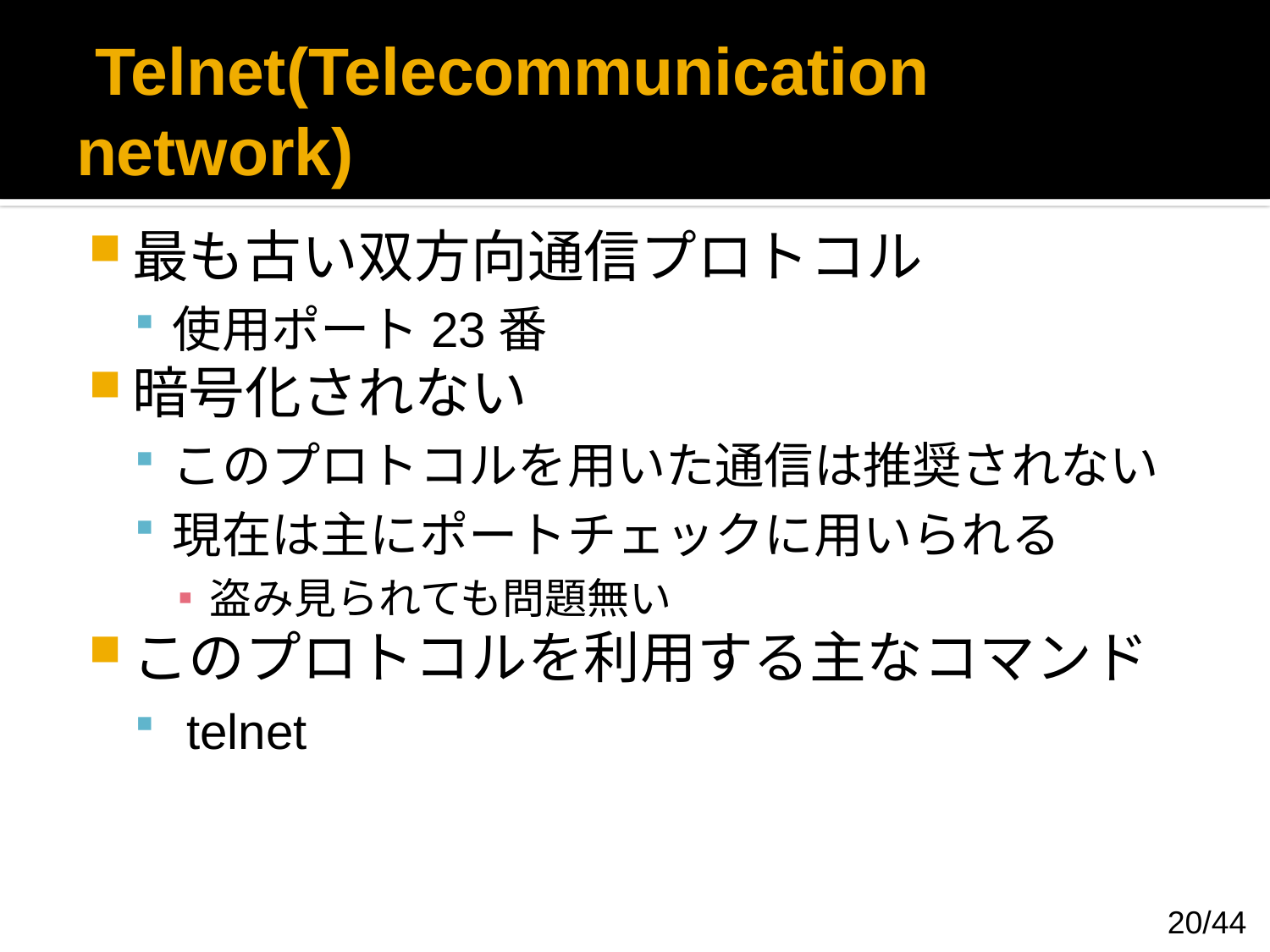

# Telnet(Telecommunication network)
最も古い双方向通信プロトコル
使用ポート23番
暗号化されない
このプロトコルを用いた通信は推奨されない
現在は主にポートチェックに用いられる
盗み見られても問題無い
このプロトコルを利用する主なコマンド
 telnet